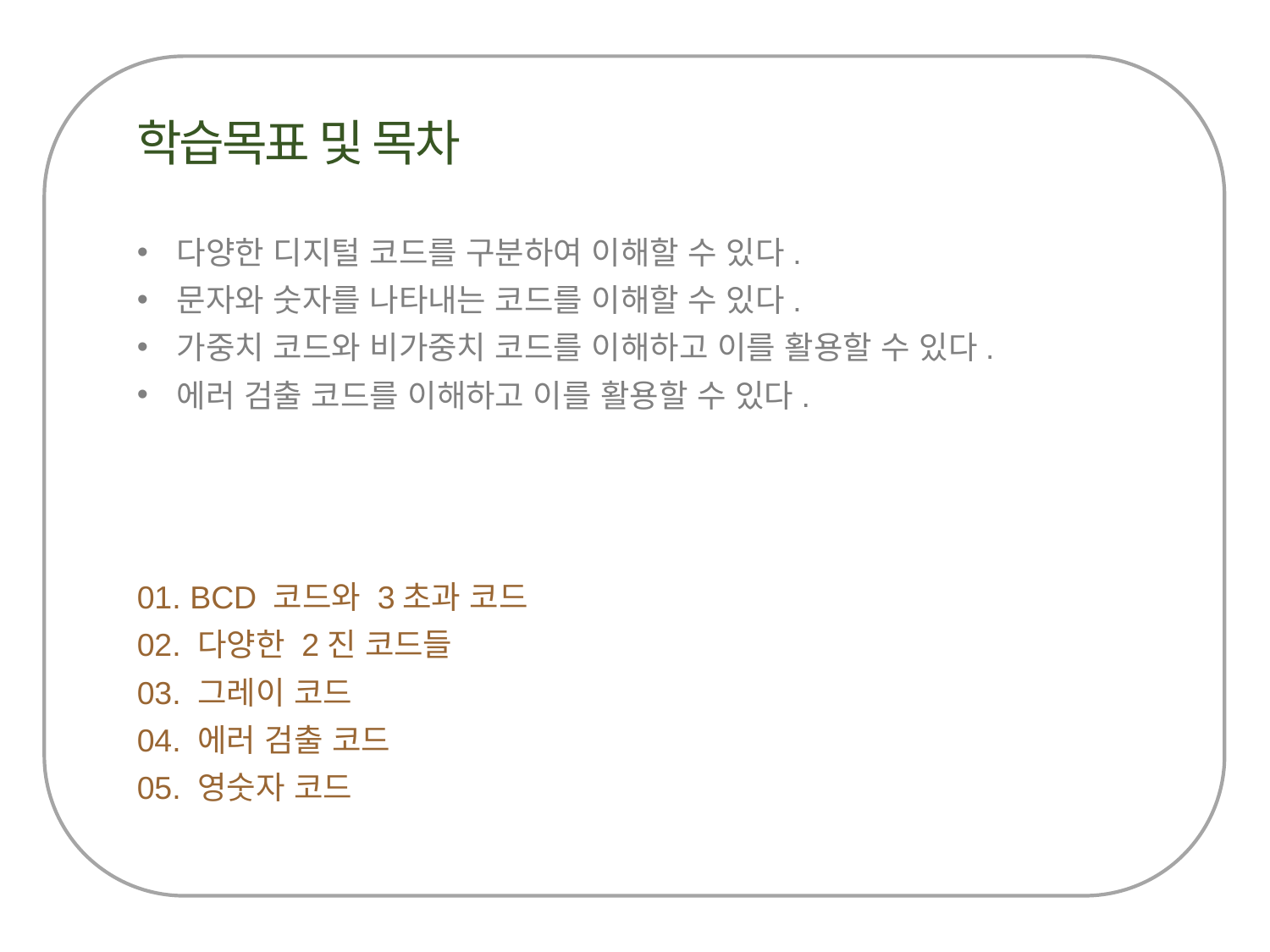

다양한 디지털 코드를 구분하여 이해할 수 있다.
문자와 숫자를 나타내는 코드를 이해할 수 있다.
가중치 코드와 비가중치 코드를 이해하고 이를 활용할 수 있다.
에러 검출 코드를 이해하고 이를 활용할 수 있다.

01. BCD 코드와 3초과 코드
02. 다양한 2진 코드들
03. 그레이 코드
04. 에러 검출 코드
05. 영숫자 코드